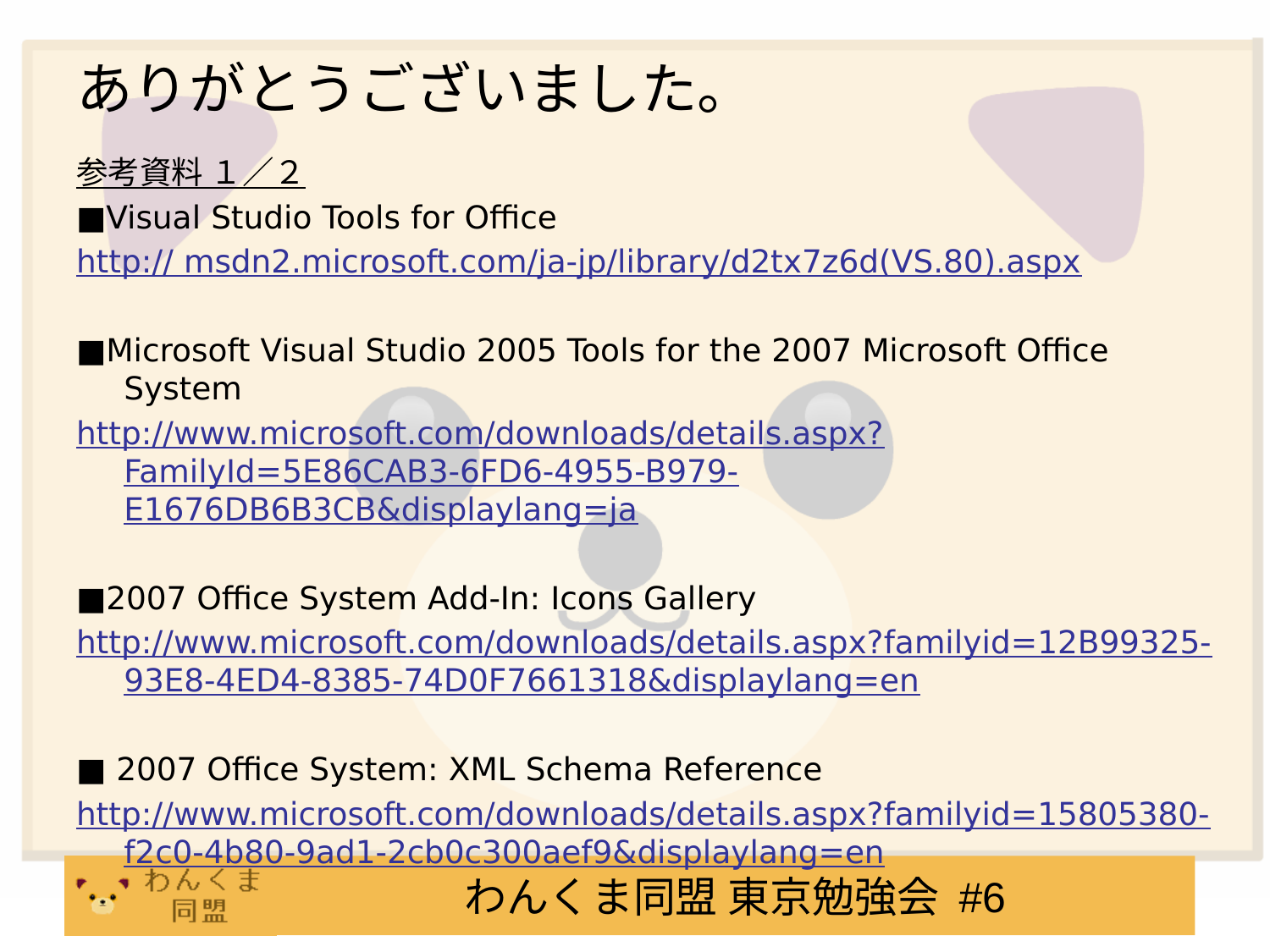

# ありがとうございました。
参考資料 １／２
■Visual Studio Tools for Office
http:// msdn2.microsoft.com/ja-jp/library/d2tx7z6d(VS.80).aspx

■Microsoft Visual Studio 2005 Tools for the 2007 Microsoft Office System
http://www.microsoft.com/downloads/details.aspx?FamilyId=5E86CAB3-6FD6-4955-B979-E1676DB6B3CB&displaylang=ja

■2007 Office System Add-In: Icons Gallery
http://www.microsoft.com/downloads/details.aspx?familyid=12B99325-93E8-4ED4-8385-74D0F7661318&displaylang=en

■ 2007 Office System: XML Schema Reference
http://www.microsoft.com/downloads/details.aspx?familyid=15805380-f2c0-4b80-9ad1-2cb0c300aef9&displaylang=en